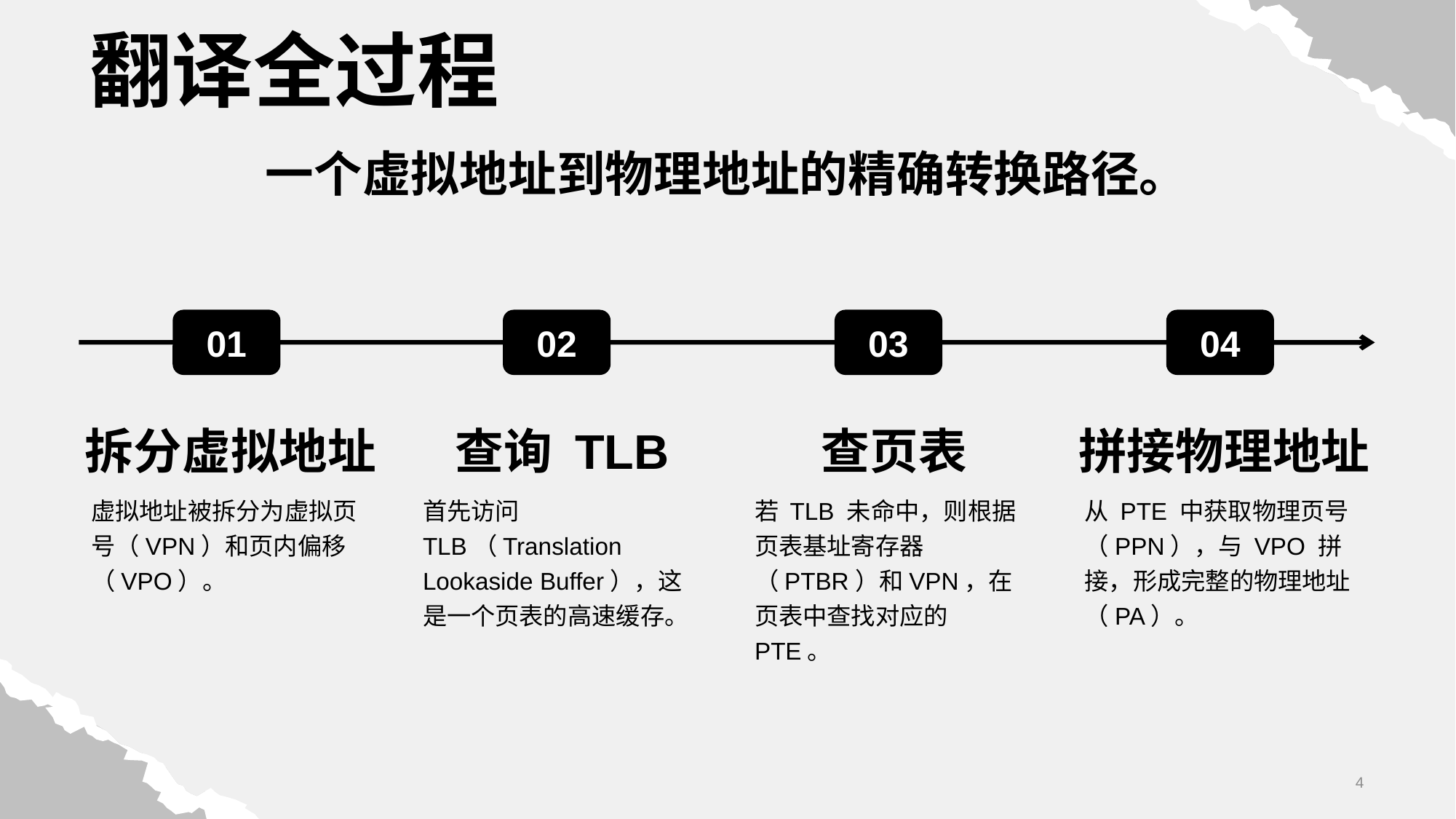

一个虚拟地址到物理地址的精确转换路径。
01
拆分虚拟地址
虚拟地址被拆分为虚拟页号（VPN）和页内偏移（VPO）。
02
查询 TLB
首先访问 TLB（Translation Lookaside Buffer），这是一个页表的高速缓存。
03
查页表
若 TLB 未命中，则根据页表基址寄存器（PTBR）和VPN，在页表中查找对应的 PTE。
04
拼接物理地址
从 PTE 中获取物理页号（PPN），与 VPO 拼接，形成完整的物理地址（PA）。

翻译全过程
4